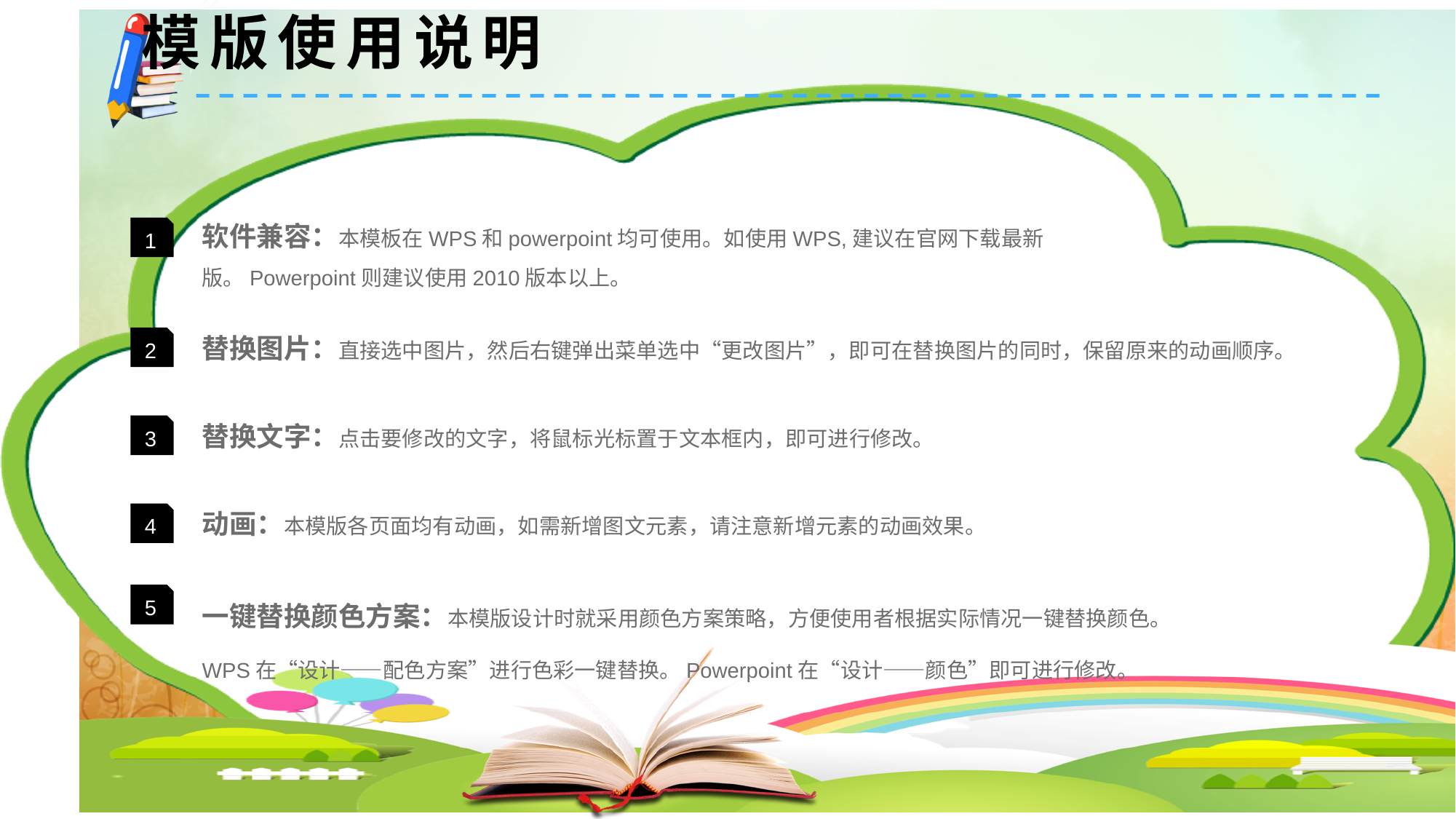

# 模版使用说明
1
软件兼容：本模板在WPS和powerpoint均可使用。如使用WPS,建议在官网下载最新版。Powerpoint则建议使用2010版本以上。
替换图片：直接选中图片，然后右键弹出菜单选中“更改图片”，即可在替换图片的同时，保留原来的动画顺序。
2
替换文字：点击要修改的文字，将鼠标光标置于文本框内，即可进行修改。
3
动画：本模版各页面均有动画，如需新增图文元素，请注意新增元素的动画效果。
4
5
一键替换颜色方案：本模版设计时就采用颜色方案策略，方便使用者根据实际情况一键替换颜色。WPS在“设计——配色方案”进行色彩一键替换。Powerpoint在“设计——颜色”即可进行修改。